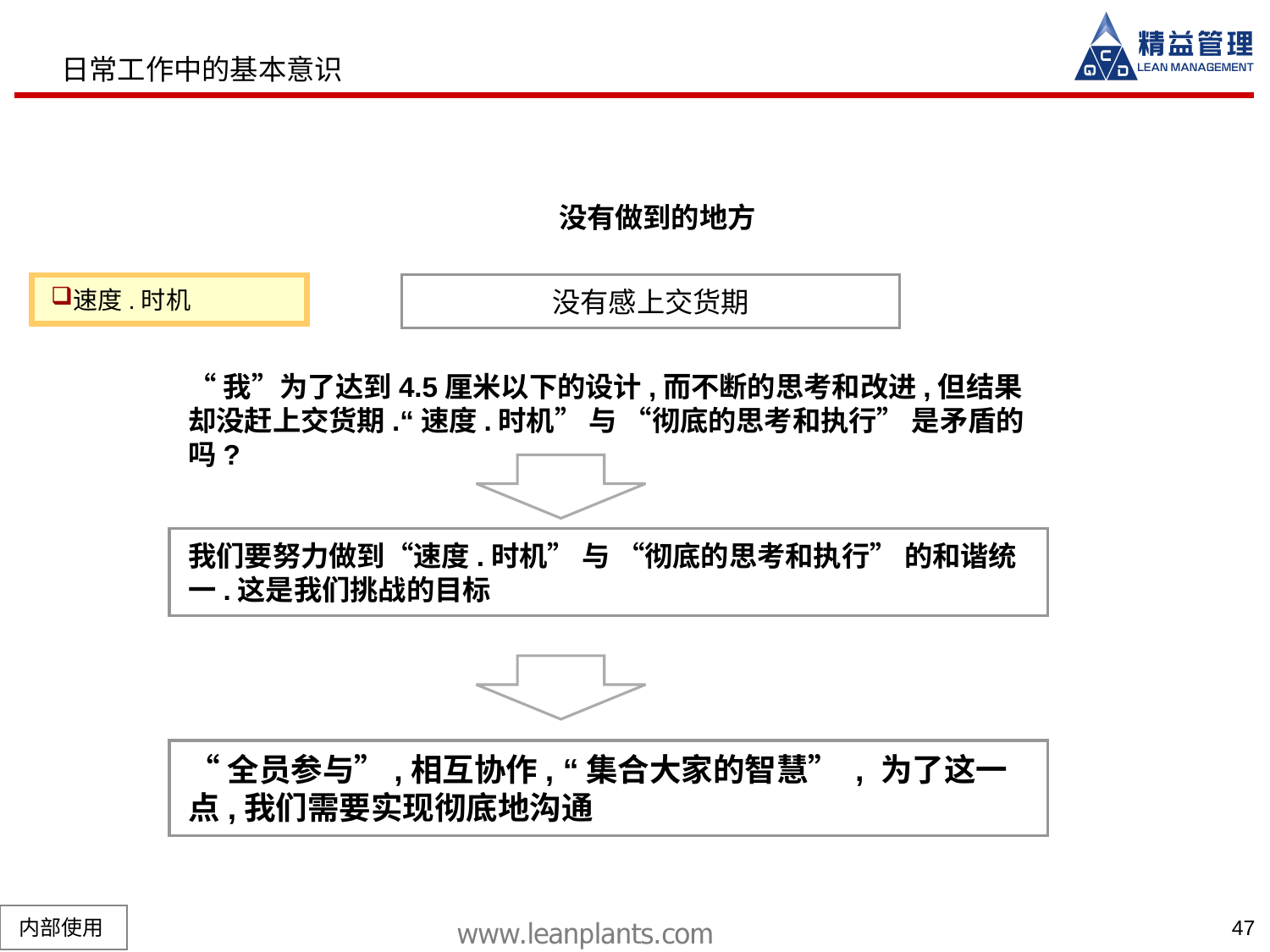

日常工作中的基本意识
没有做到的地方
速度.时机
没有感上交货期
“我”为了达到4.5厘米以下的设计,而不断的思考和改进,但结果却没赶上交货期.“速度.时机” 与 “彻底的思考和执行” 是矛盾的吗?

我们要努力做到“速度.时机” 与 “彻底的思考和执行” 的和谐统一.这是我们挑战的目标

“全员参与”,相互协作, “集合大家的智慧” , 为了这一点,我们需要实现彻底地沟通
内部使用